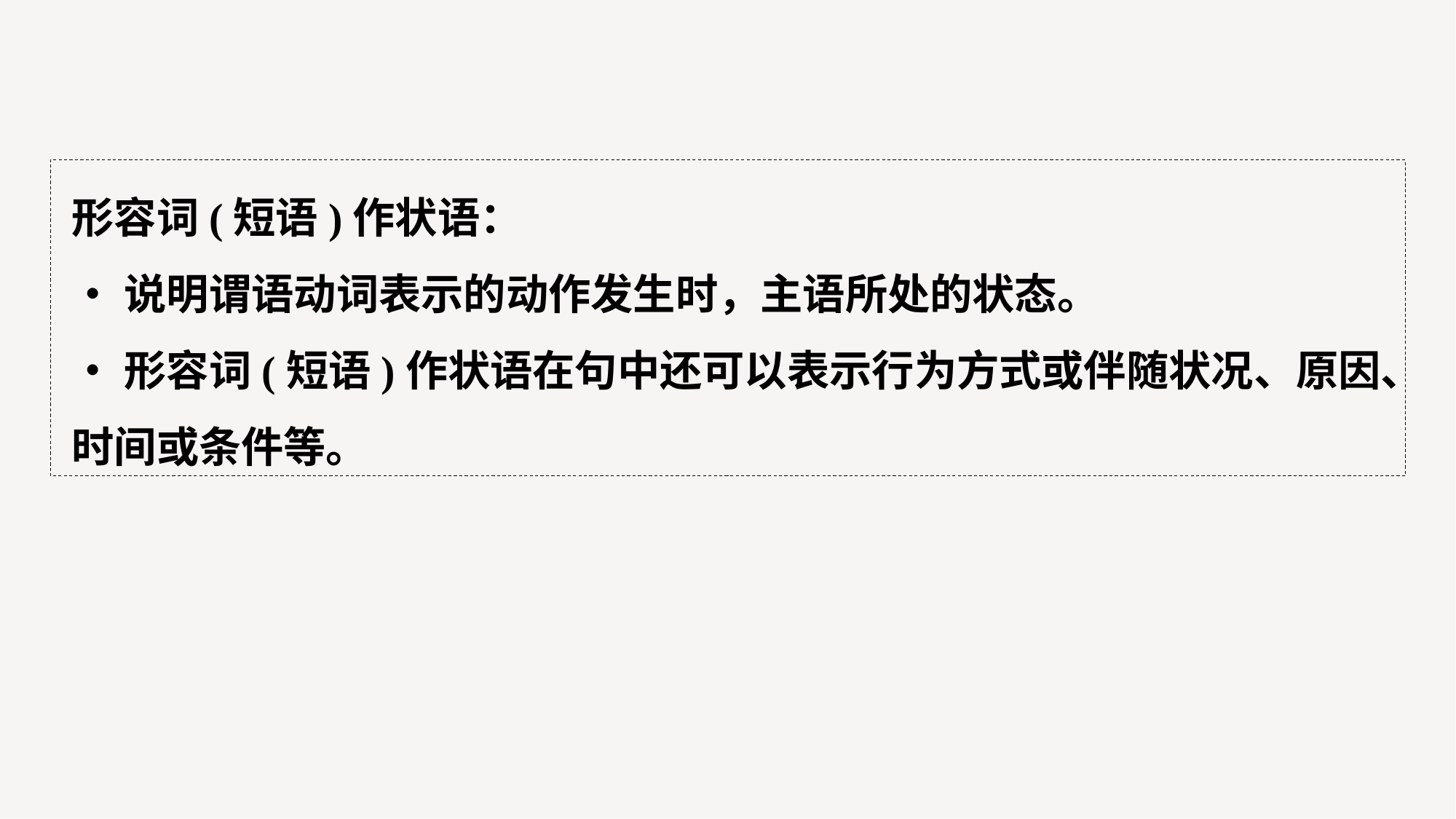

形容词(短语)作状语：
•说明谓语动词表示的动作发生时，主语所处的状态。
•形容词(短语)作状语在句中还可以表示行为方式或伴随状况、原因、时间或条件等。